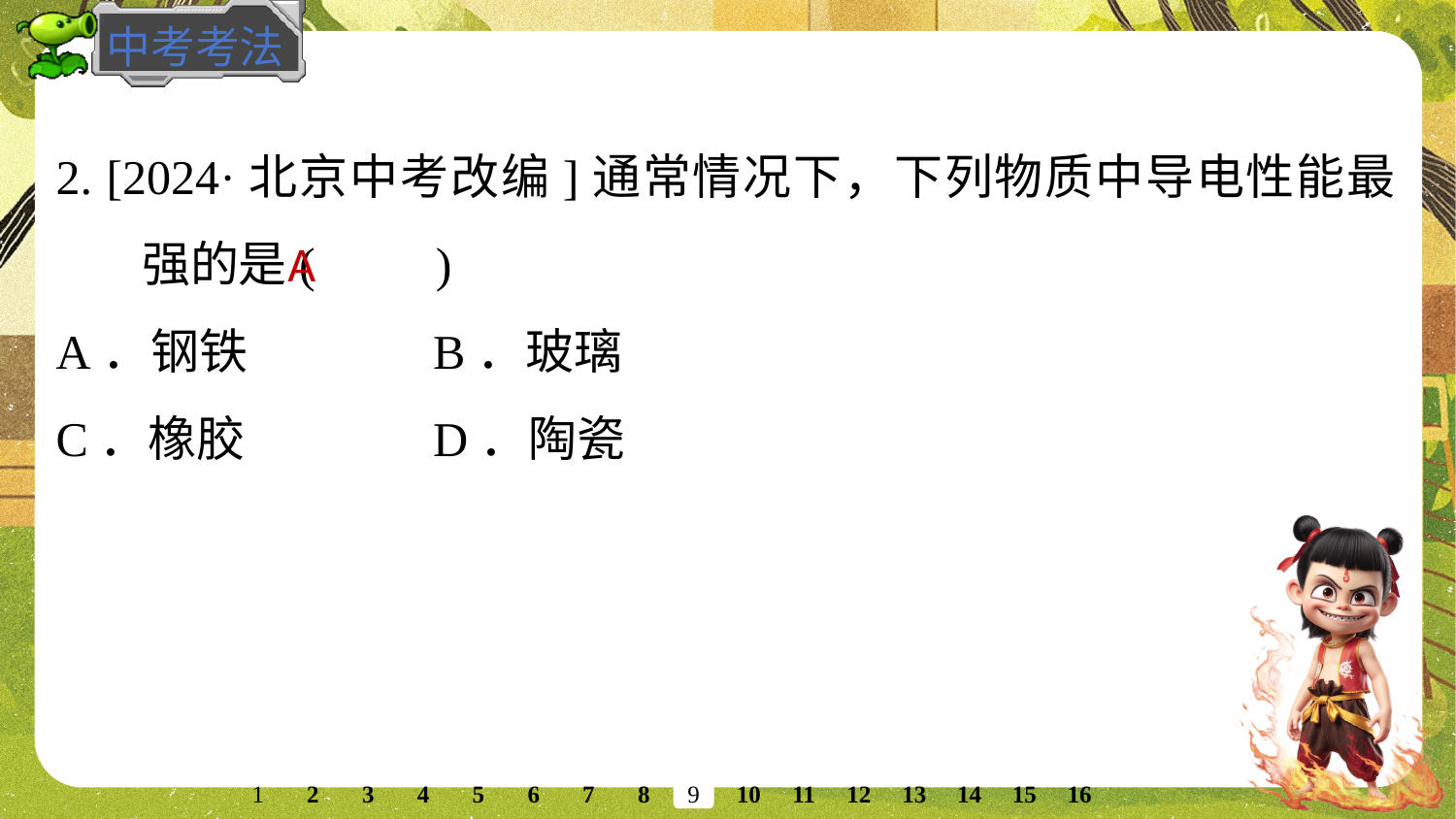

2. [2024·北京中考改编]通常情况下，下列物质中导电性能最强的是(　　)
A．钢铁  		B．玻璃
C．橡胶  		D．陶瓷
A
2
3
4
5
6
7
8
10
11
12
13
14
15
16
1
9